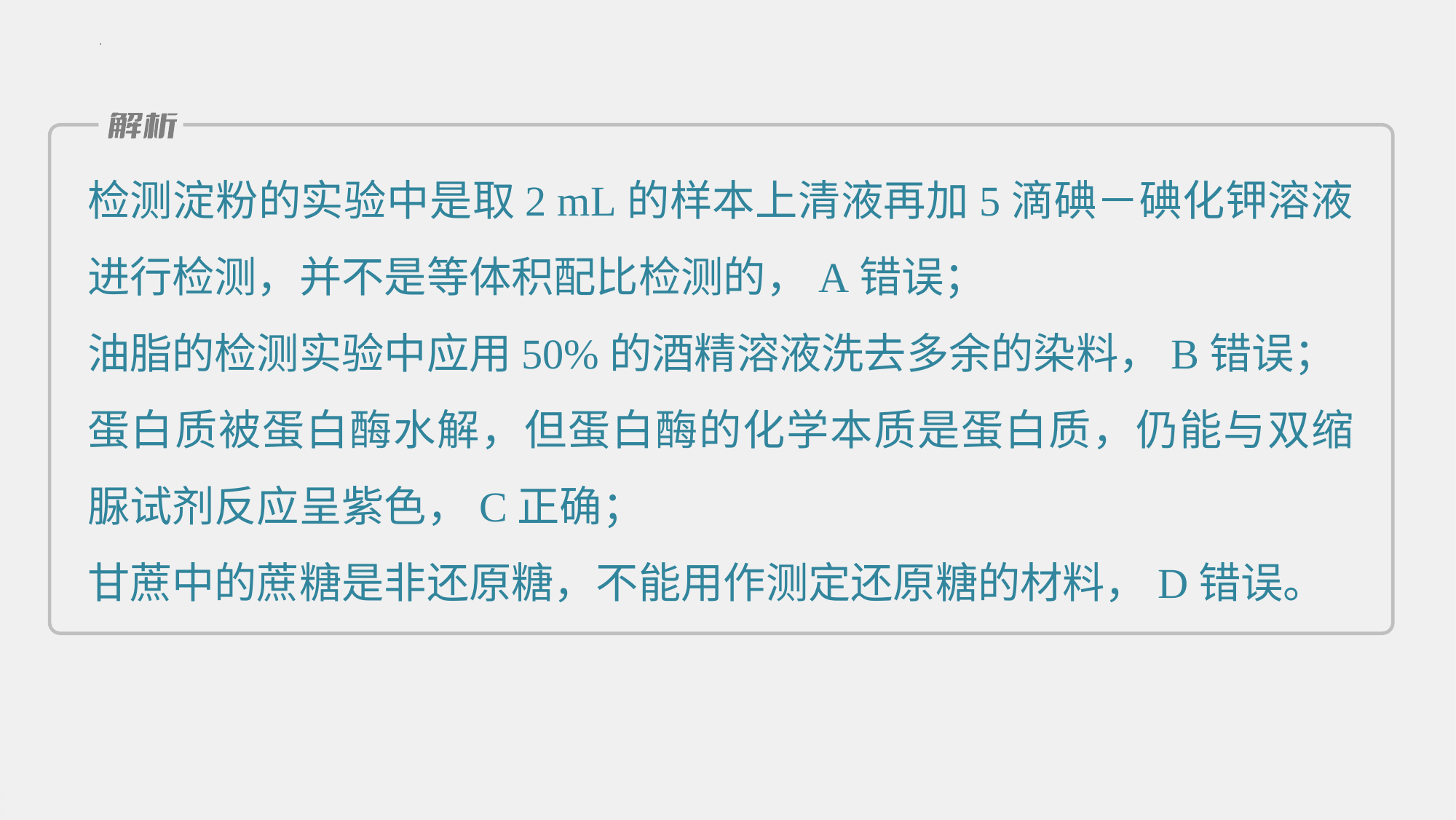

检测淀粉的实验中是取2 mL的样本上清液再加5滴碘－碘化钾溶液进行检测，并不是等体积配比检测的，A错误；
油脂的检测实验中应用50%的酒精溶液洗去多余的染料，B错误；
蛋白质被蛋白酶水解，但蛋白酶的化学本质是蛋白质，仍能与双缩脲试剂反应呈紫色，C正确；
甘蔗中的蔗糖是非还原糖，不能用作测定还原糖的材料，D错误。